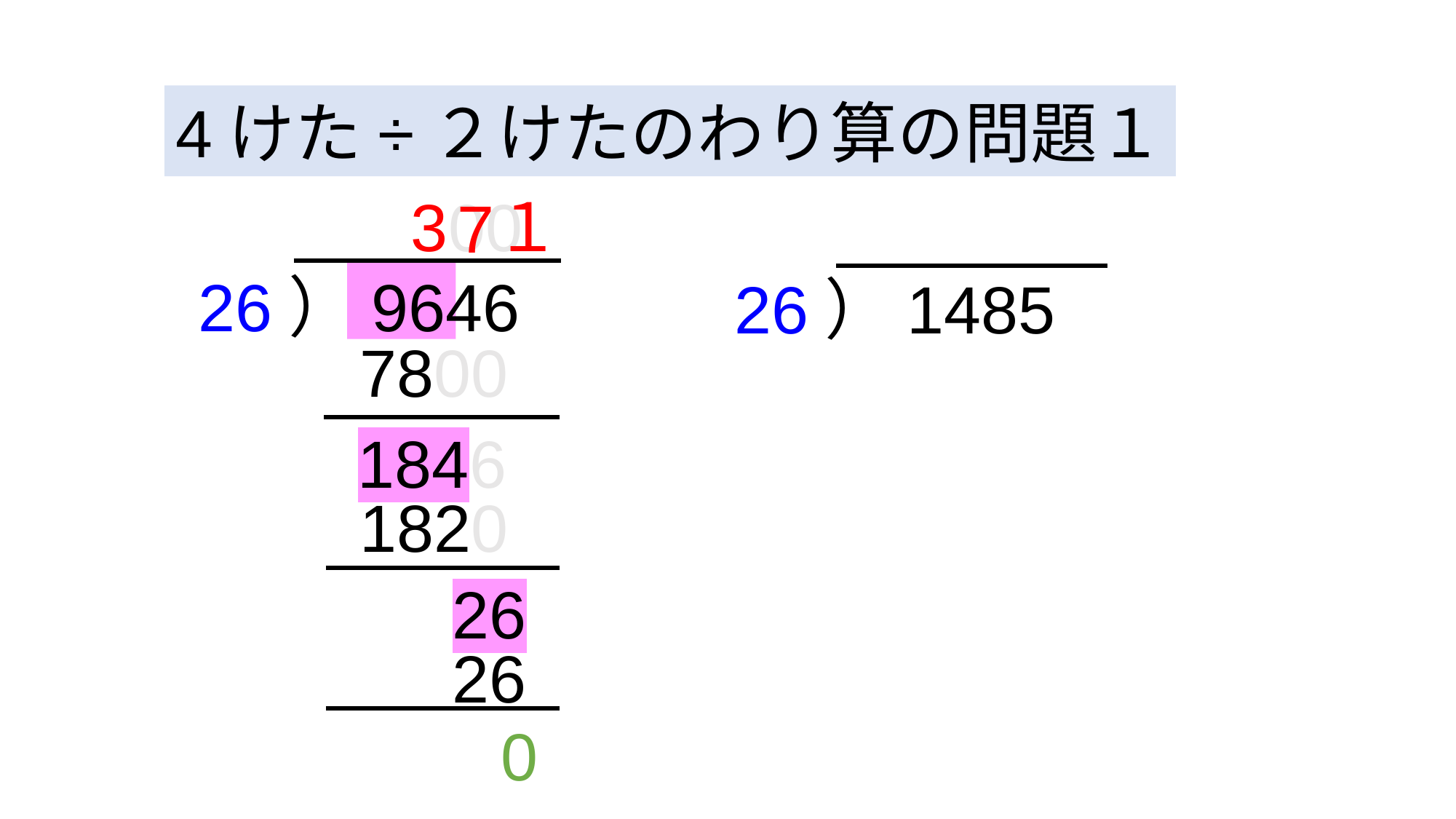

4けた÷２けたのわり算の問題１
１
300
7
26）9646

26）1485
7800
1846
1820
26
26
0